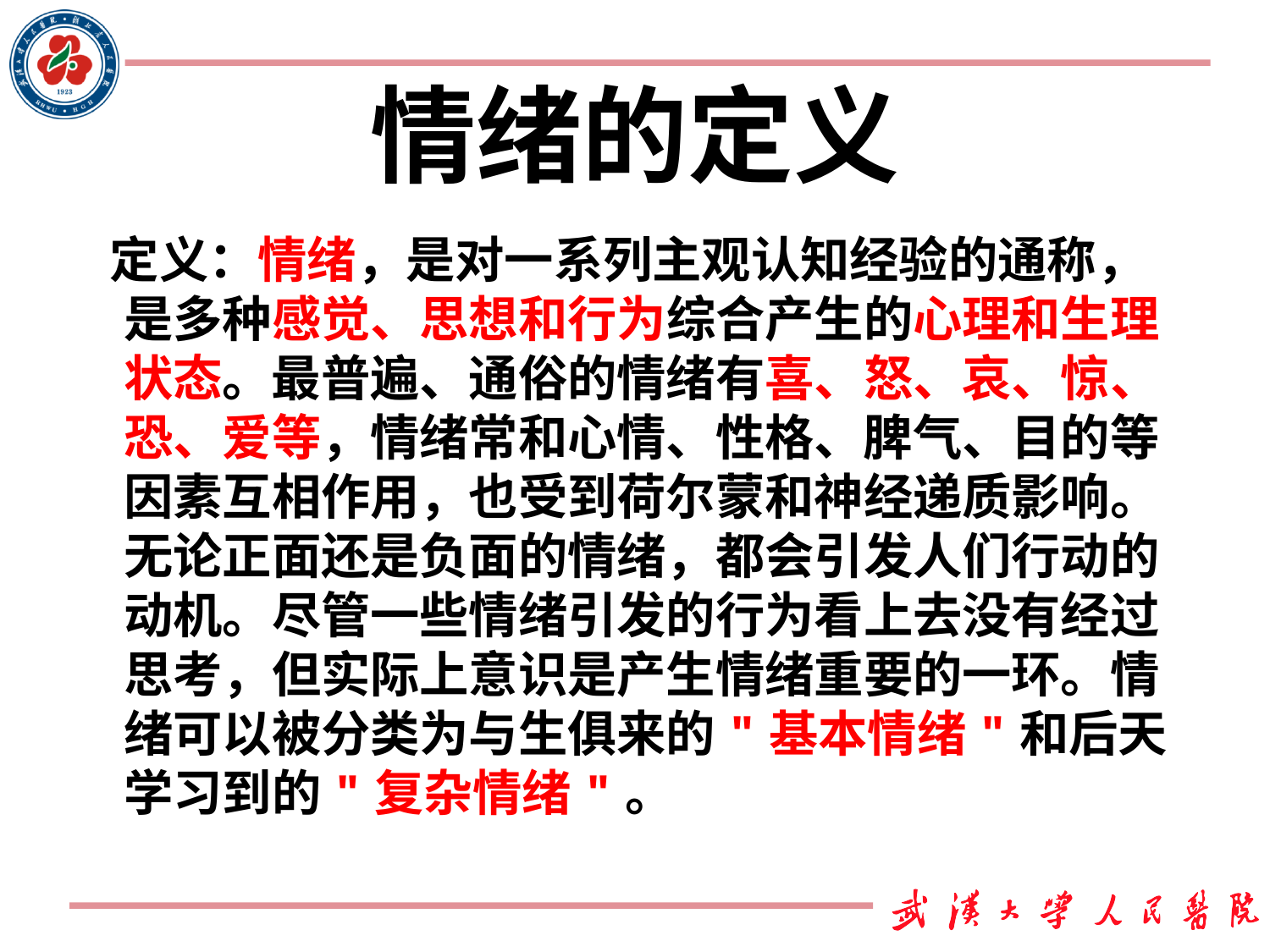

# 情绪的定义
  定义：情绪，是对一系列主观认知经验的通称，是多种感觉、思想和行为综合产生的心理和生理状态。最普遍、通俗的情绪有喜、怒、哀、惊、恐、爱等，情绪常和心情、性格、脾气、目的等因素互相作用，也受到荷尔蒙和神经递质影响。无论正面还是负面的情绪，都会引发人们行动的动机。尽管一些情绪引发的行为看上去没有经过思考，但实际上意识是产生情绪重要的一环。情绪可以被分类为与生俱来的"基本情绪"和后天学习到的"复杂情绪"。